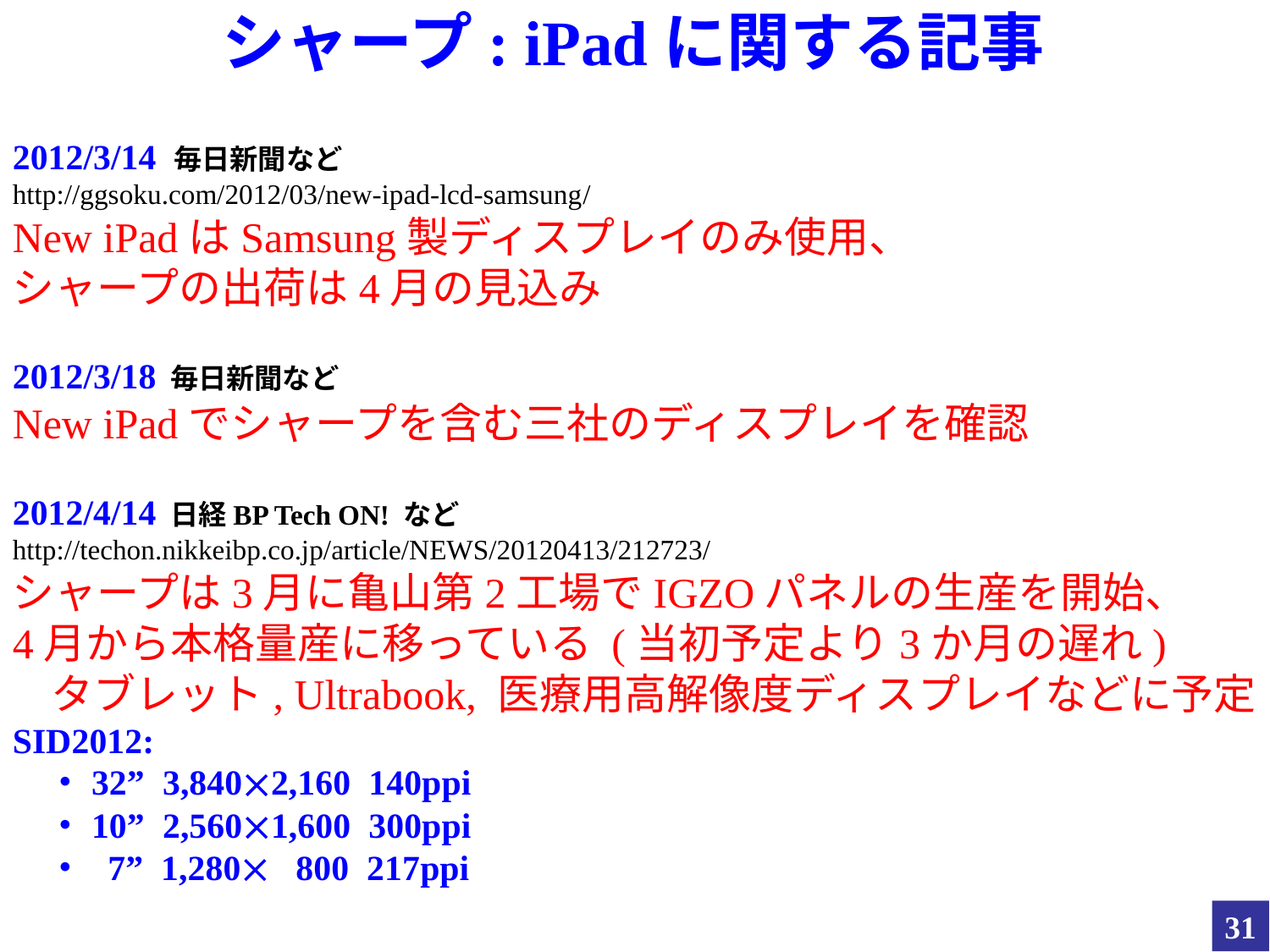

シャープ: iPadに関する記事
2012/3/14 毎日新聞など
http://ggsoku.com/2012/03/new-ipad-lcd-samsung/
New iPadはSamsung製ディスプレイのみ使用、
シャープの出荷は4月の見込み
2012/3/18 毎日新聞など
New iPadでシャープを含む三社のディスプレイを確認

2012/4/14 日経BP Tech ON! など
http://techon.nikkeibp.co.jp/article/NEWS/20120413/212723/
シャープは3月に亀山第2工場でIGZOパネルの生産を開始、
4月から本格量産に移っている (当初予定より3か月の遅れ)
   タブレット, Ultrabook, 医療用高解像度ディスプレイなどに予定
SID2012:
　・32”  3,840×2,160  140ppi
　・10”  2,560×1,600  300ppi
　・  7”  1,280×   800  217ppi
31